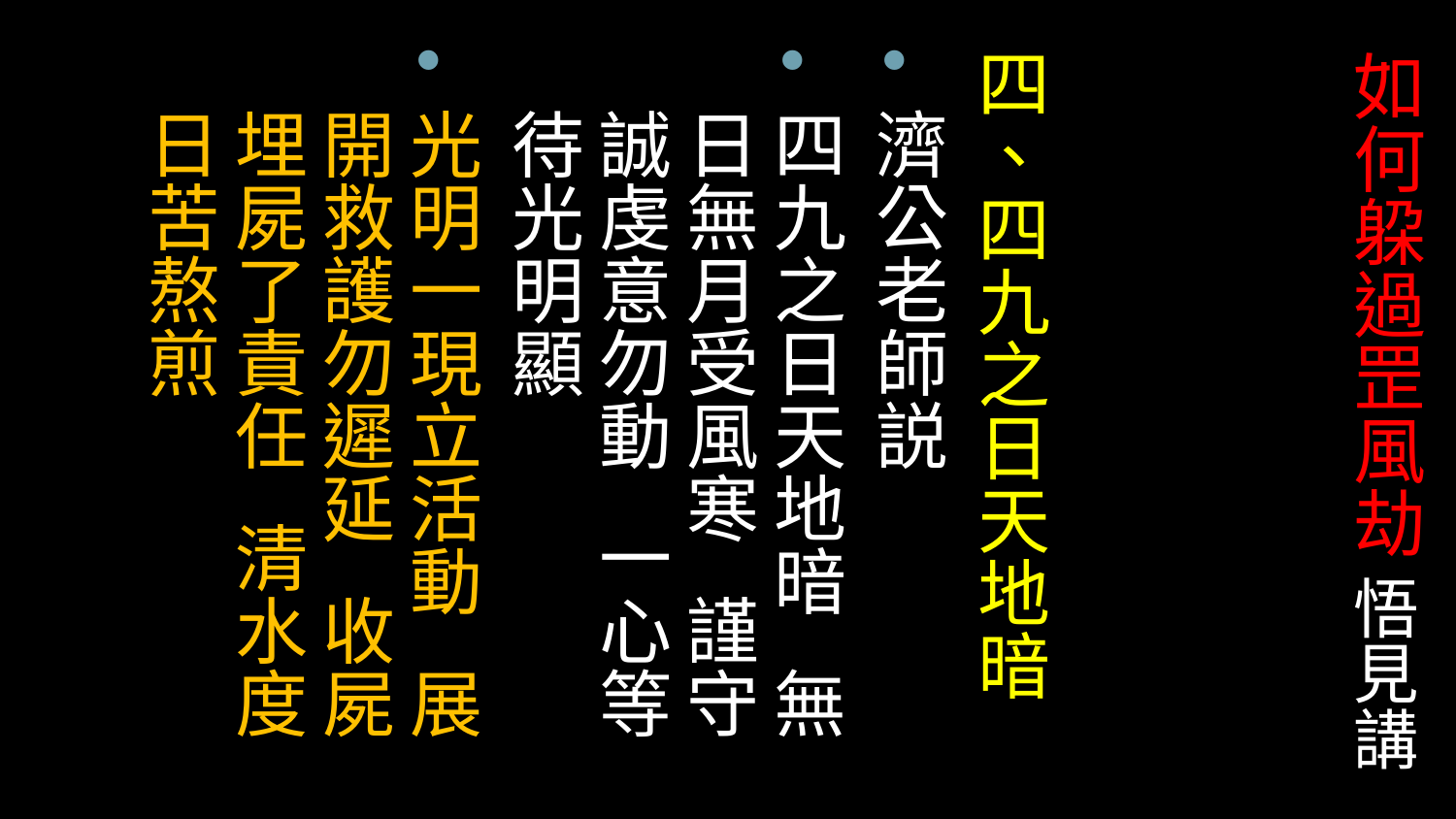

四、四九之日天地暗
濟公老師説
四九之日天地暗   無日無月受風寒   謹守誠虔意勿動   一心等待光明顯
光明一現立活動   展開救護勿遲延   收屍埋屍了責任   清水度日苦熬煎

# 如何躱過罡風劫 悟見講